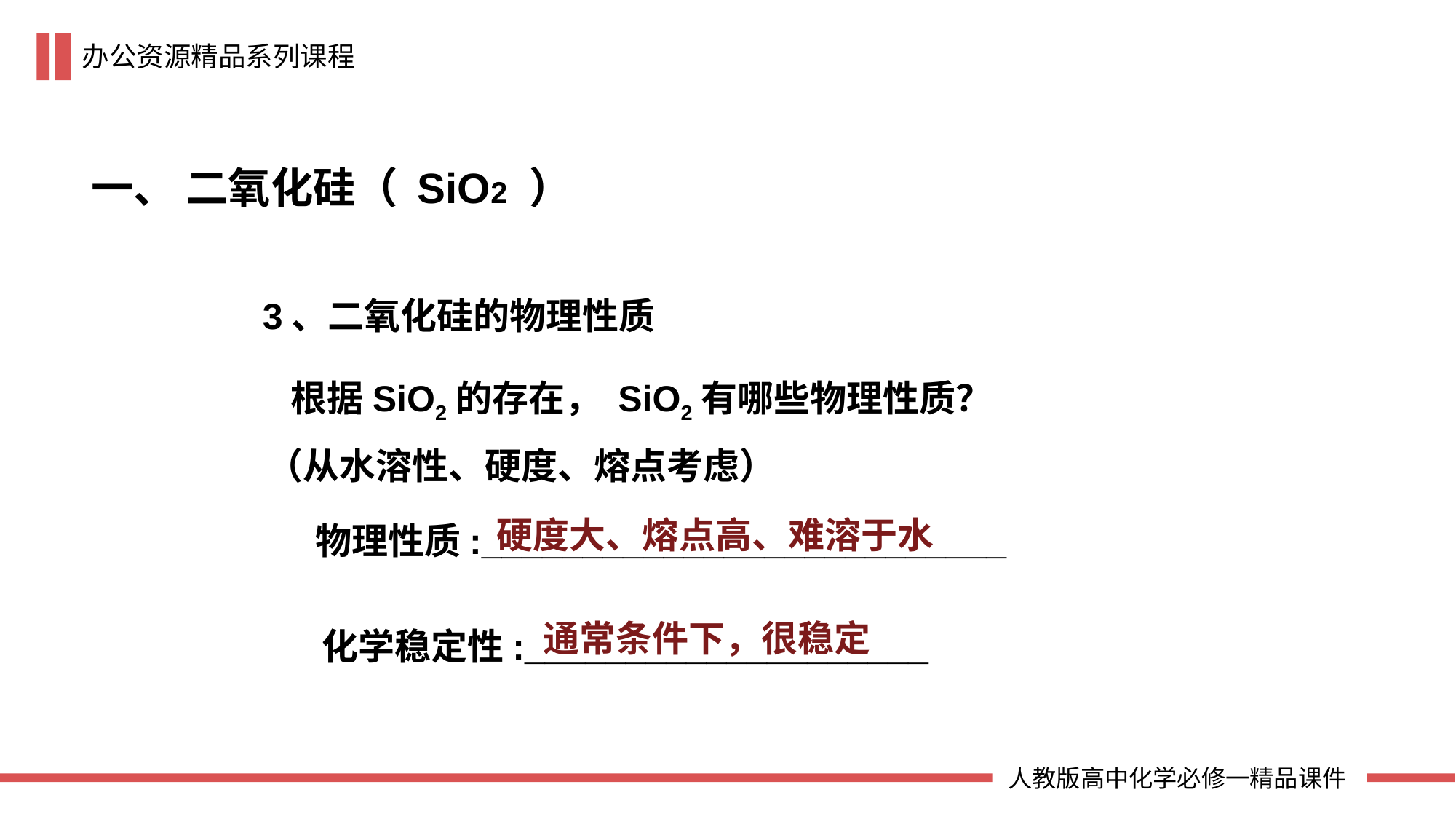

一、 二氧化硅（ SiO2 ）
3、二氧化硅的物理性质
         根据SiO2的存在， SiO2有哪些物理性质？
      （从水溶性、硬度、熔点考虑）
硬度大、熔点高、难溶于水
物理性质:__________________________
通常条件下，很稳定
化学稳定性:____________________